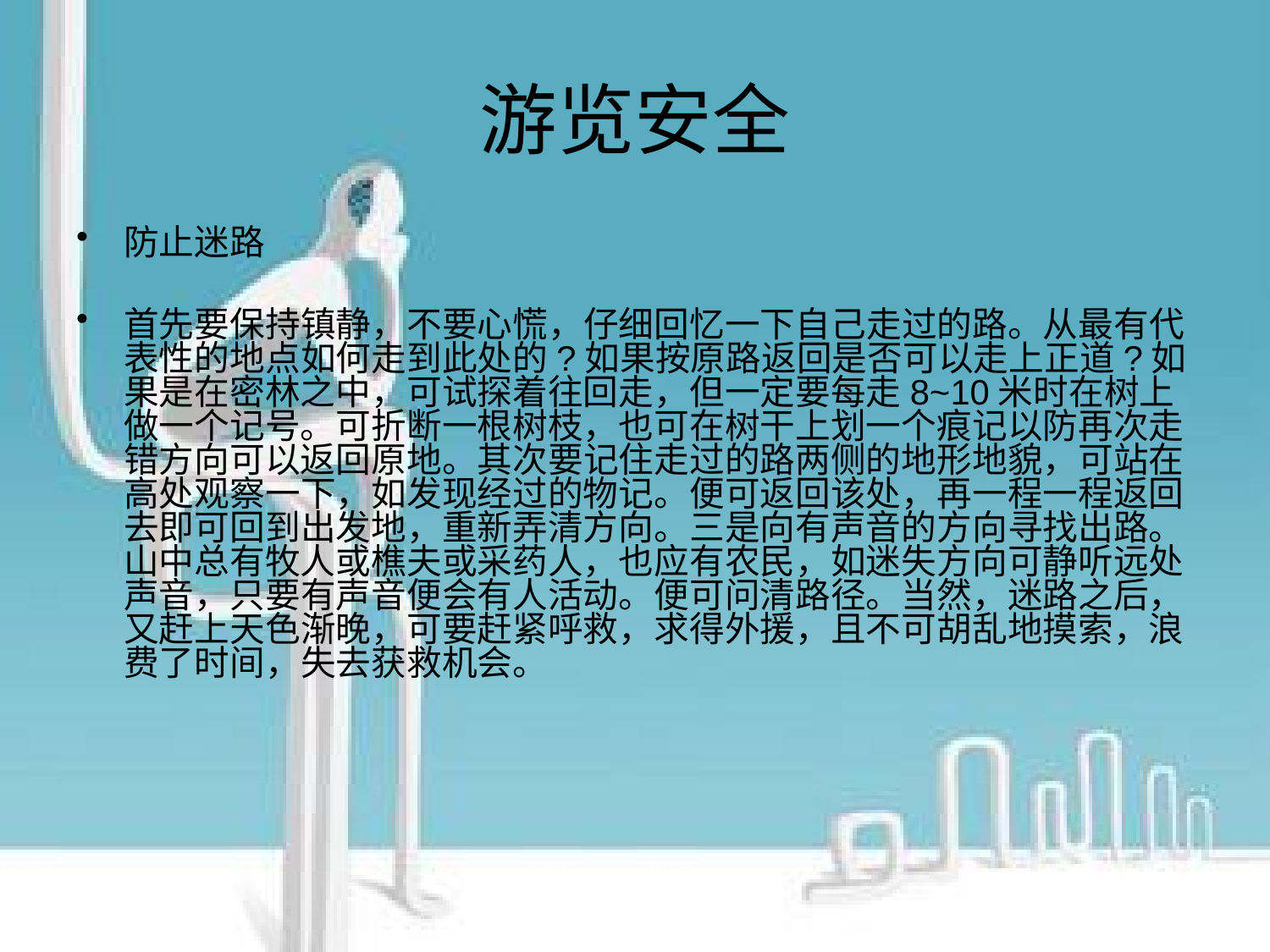

# 游览安全
防止迷路

首先要保持镇静，不要心慌，仔细回忆一下自己走过的路。从最有代表性的地点如何走到此处的?如果按原路返回是否可以走上正道?如果是在密林之中，可试探着往回走，但一定要每走8~10米时在树上做一个记号。可折断一根树枝，也可在树干上划一个痕记以防再次走错方向可以返回原地。其次要记住走过的路两侧的地形地貌，可站在高处观察一下，如发现经过的物记。便可返回该处，再一程一程返回去即可回到出发地，重新弄清方向。三是向有声音的方向寻找出路。山中总有牧人或樵夫或采药人，也应有农民，如迷失方向可静听远处声音，只要有声音便会有人活动。便可问清路径。当然，迷路之后，又赶上天色渐晚，可要赶紧呼救，求得外援，且不可胡乱地摸索，浪费了时间，失去获救机会。